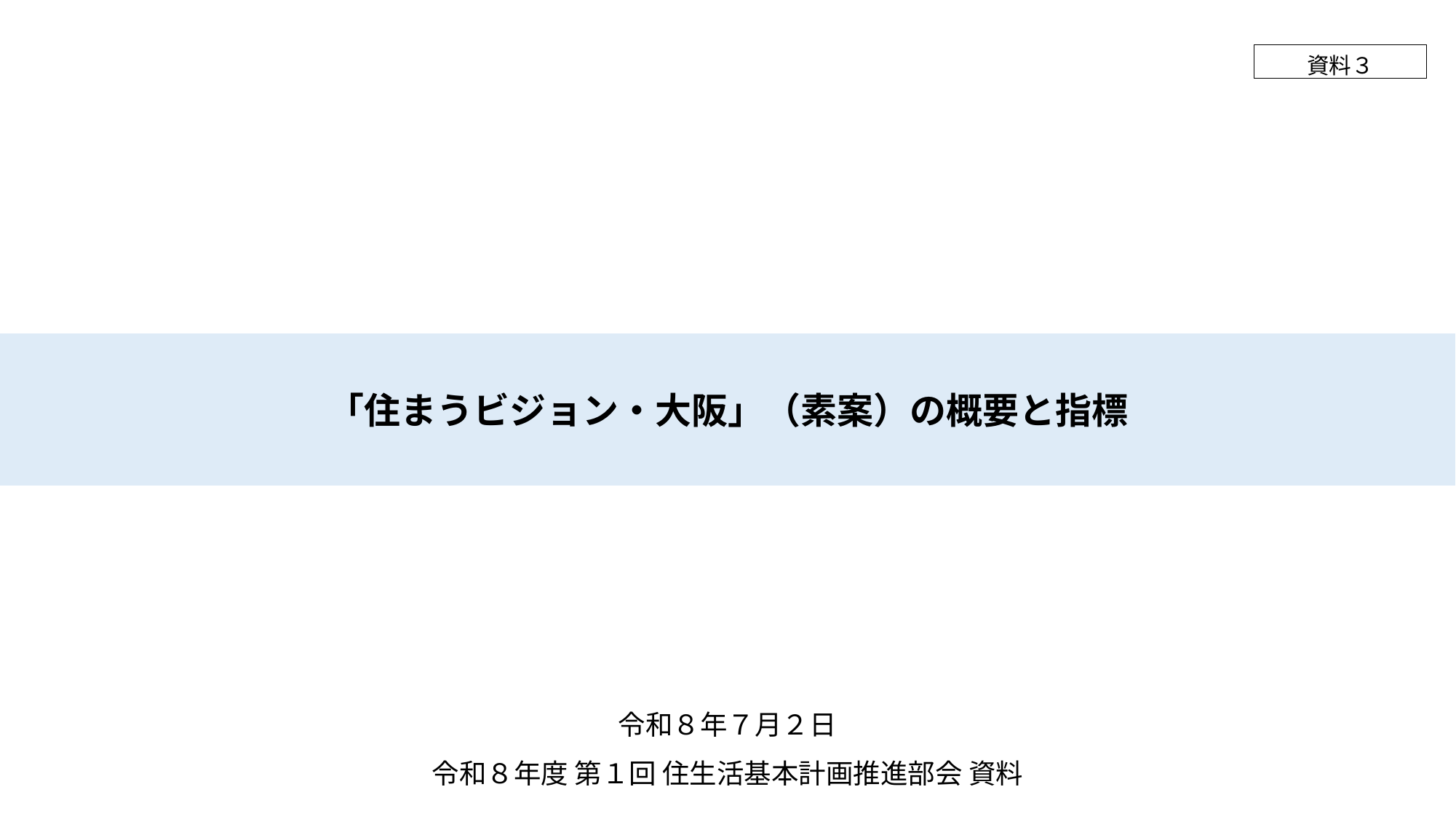

資料３
「住まうビジョン・大阪」（素案）の概要と指標
令和８年７月２日
令和８年度 第１回 住生活基本計画推進部会 資料